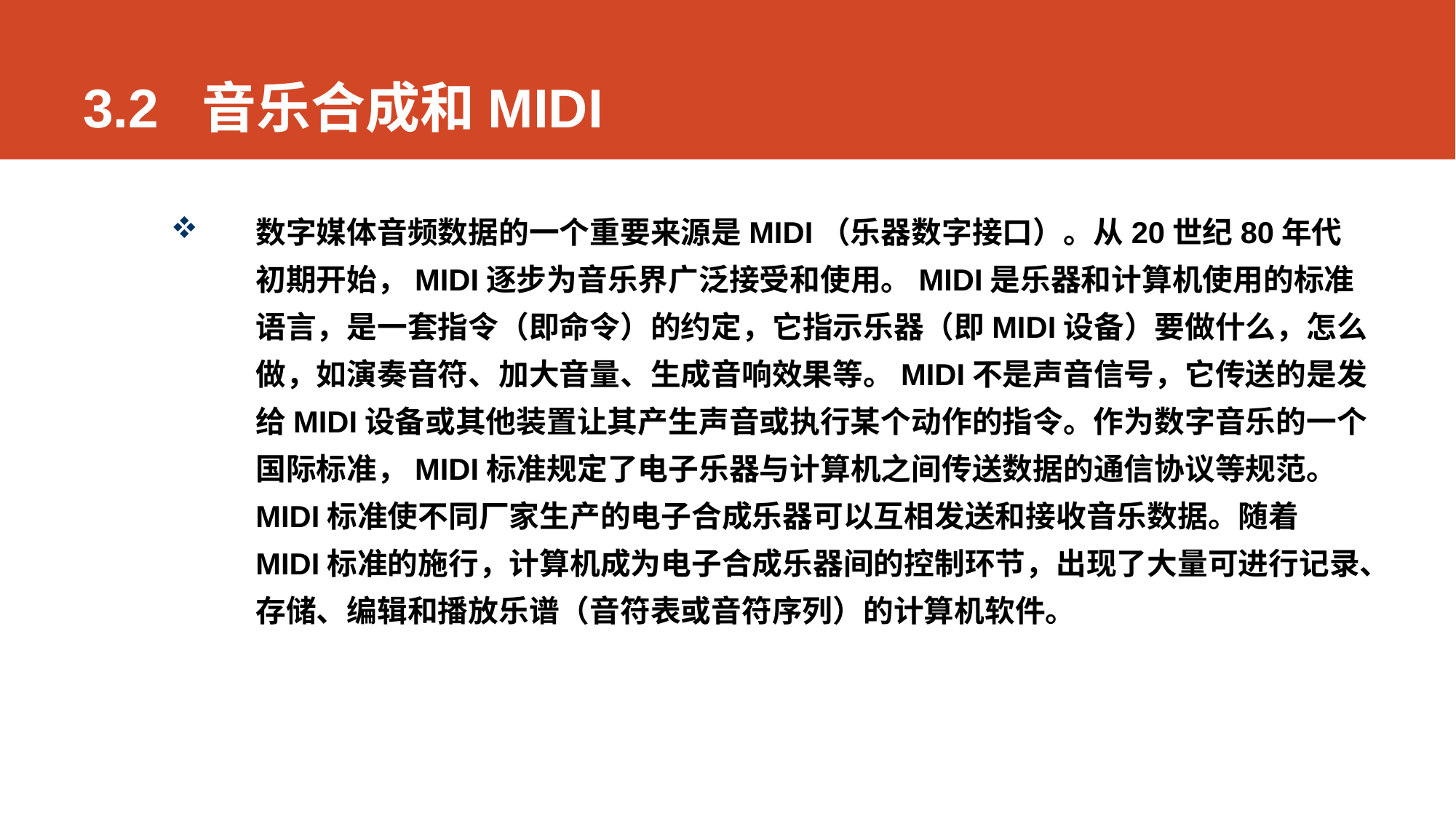

# 3.2  音乐合成和MIDI
数字媒体音频数据的一个重要来源是MIDI（乐器数字接口）。从20世纪80年代初期开始，MIDI逐步为音乐界广泛接受和使用。MIDI是乐器和计算机使用的标准语言，是一套指令（即命令）的约定，它指示乐器（即MIDI设备）要做什么，怎么做，如演奏音符、加大音量、生成音响效果等。MIDI不是声音信号，它传送的是发给MIDI设备或其他装置让其产生声音或执行某个动作的指令。作为数字音乐的一个国际标准，MIDI标准规定了电子乐器与计算机之间传送数据的通信协议等规范。MIDI标准使不同厂家生产的电子合成乐器可以互相发送和接收音乐数据。随着MIDI标准的施行，计算机成为电子合成乐器间的控制环节，出现了大量可进行记录、存储、编辑和播放乐谱（音符表或音符序列）的计算机软件。